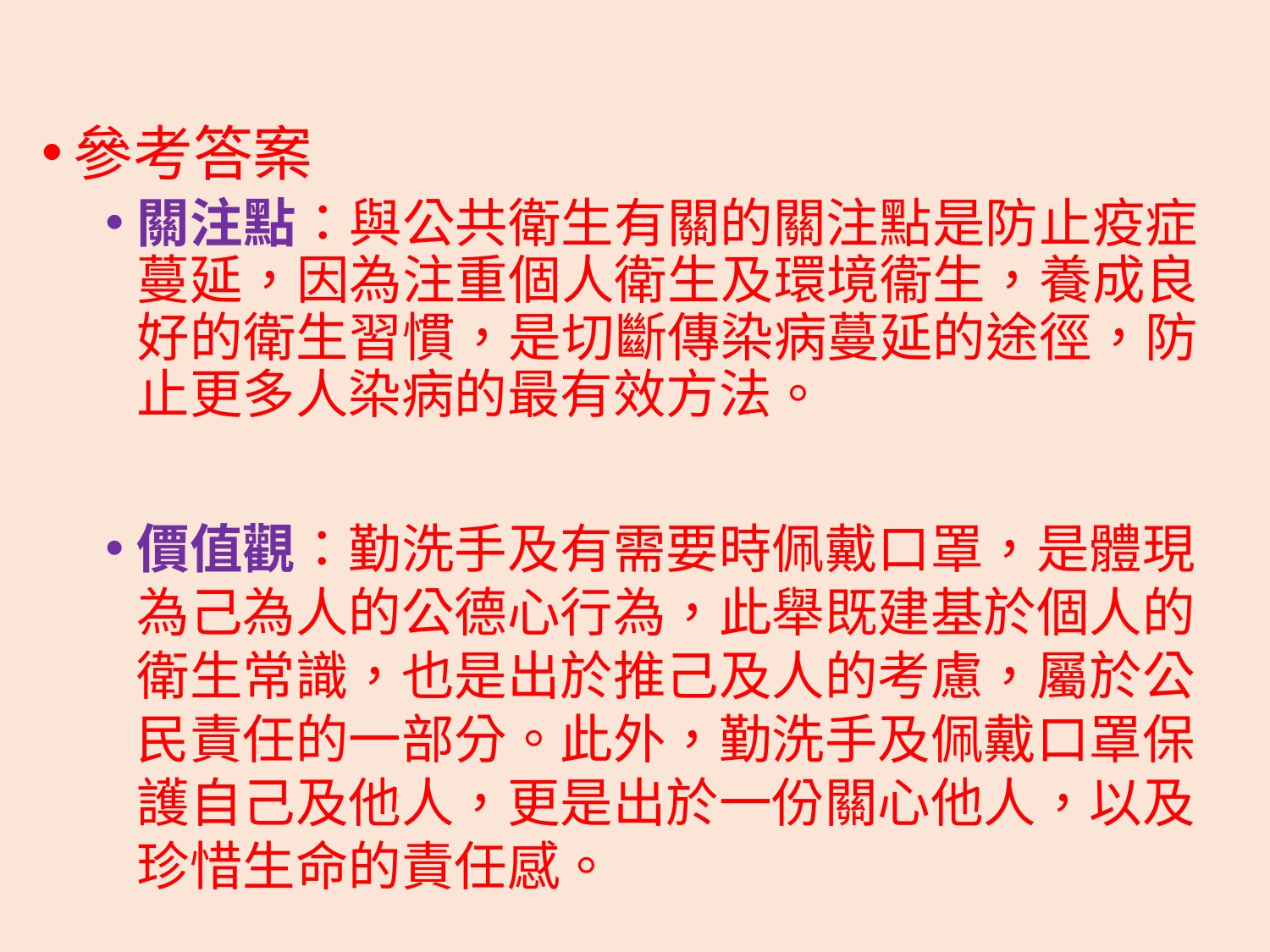

參考答案
關注點：與公共衛生有關的關注點是防止疫症蔓延，因為注重個人衛生及環境衞生，養成良好的衛生習慣，是切斷傳染病蔓延的途徑，防止更多人染病的最有效方法。

價值觀：勤洗手及有需要時佩戴口罩，是體現為己為人的公德心行為，此舉既建基於個人的衛生常識，也是出於推己及人的考慮，屬於公民責任的一部分。此外，勤洗手及佩戴口罩保護自己及他人，更是出於一份關心他人，以及珍惜生命的責任感。